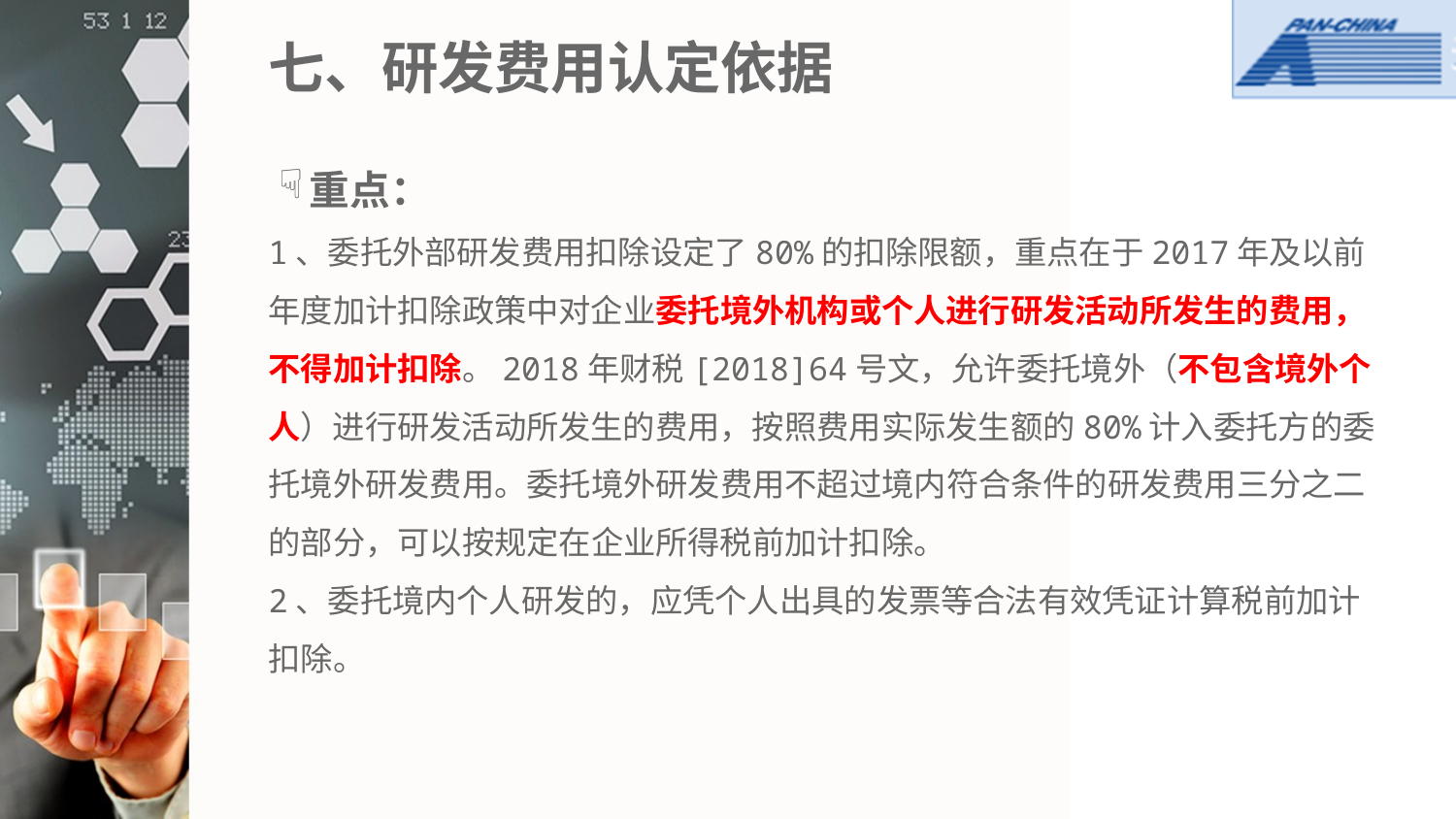

# 七、研发费用认定依据
重点：
1、委托外部研发费用扣除设定了80%的扣除限额，重点在于2017年及以前年度加计扣除政策中对企业委托境外机构或个人进行研发活动所发生的费用，不得加计扣除。2018年财税[2018]64号文，允许委托境外（不包含境外个人）进行研发活动所发生的费用，按照费用实际发生额的80%计入委托方的委托境外研发费用。委托境外研发费用不超过境内符合条件的研发费用三分之二的部分，可以按规定在企业所得税前加计扣除。
2、委托境内个人研发的，应凭个人出具的发票等合法有效凭证计算税前加计扣除。